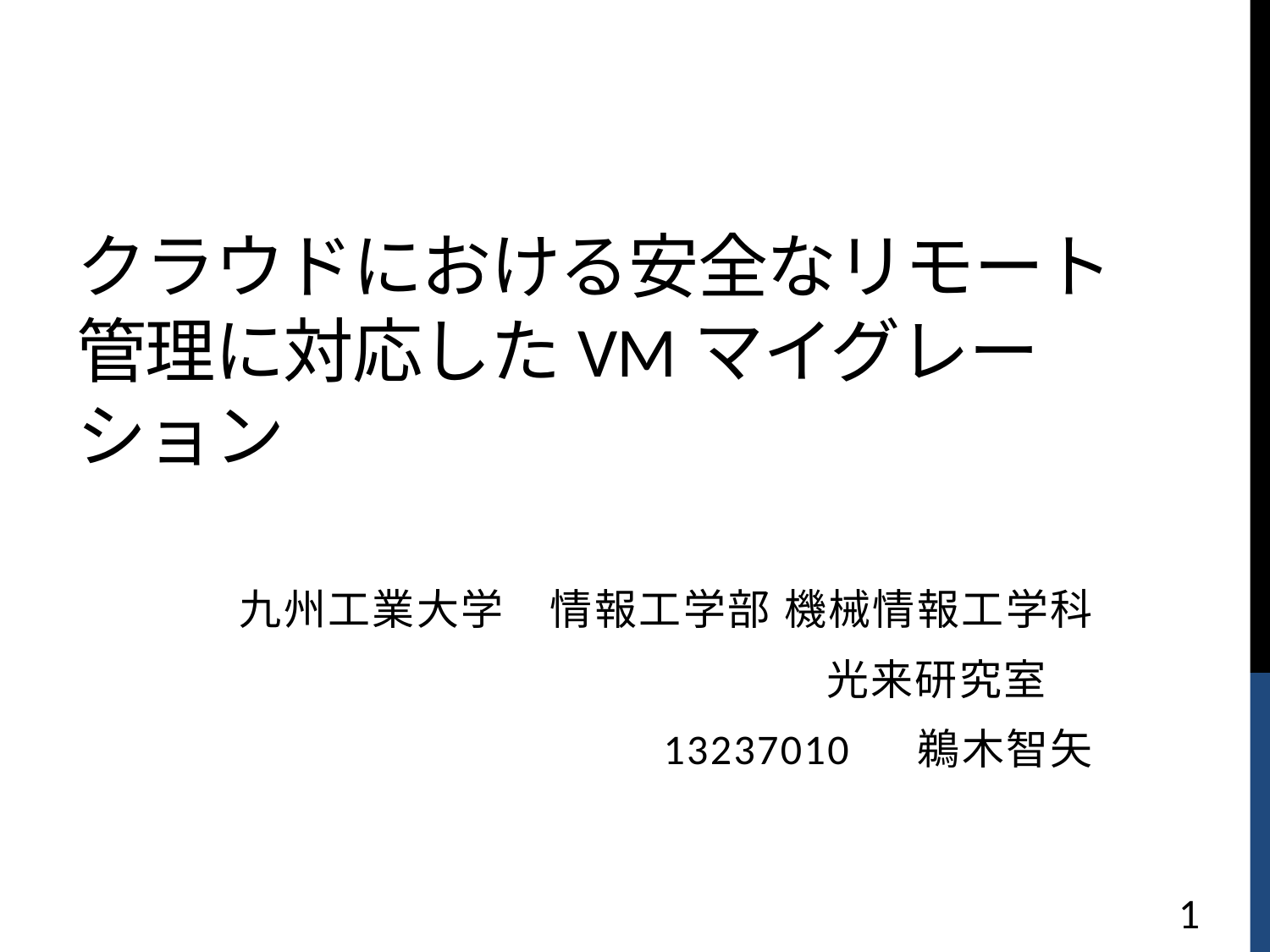

# クラウドにおける安全なリモート管理に対応したVMマイグレーション
九州工業大学　情報工学部 機械情報工学科
光来研究室
13237010　 鵜木智矢
1